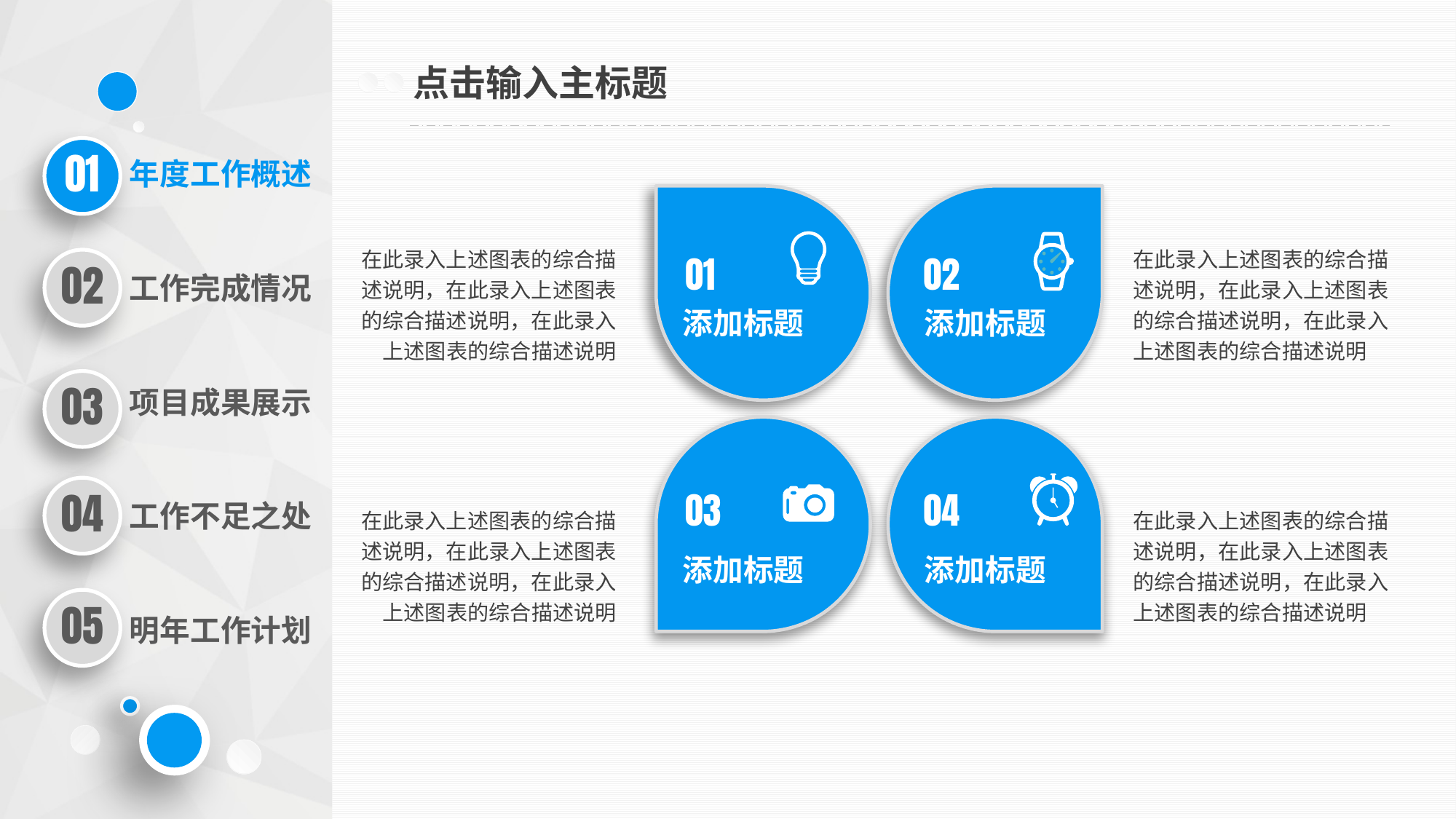

点击输入主标题

01
添加标题

02
添加标题
在此录入上述图表的综合描述说明，在此录入上述图表的综合描述说明，在此录入上述图表的综合描述说明
在此录入上述图表的综合描述说明，在此录入上述图表的综合描述说明，在此录入上述图表的综合描述说明

03

添加标题

04
添加标题
在此录入上述图表的综合描述说明，在此录入上述图表的综合描述说明，在此录入上述图表的综合描述说明
在此录入上述图表的综合描述说明，在此录入上述图表的综合描述说明，在此录入上述图表的综合描述说明